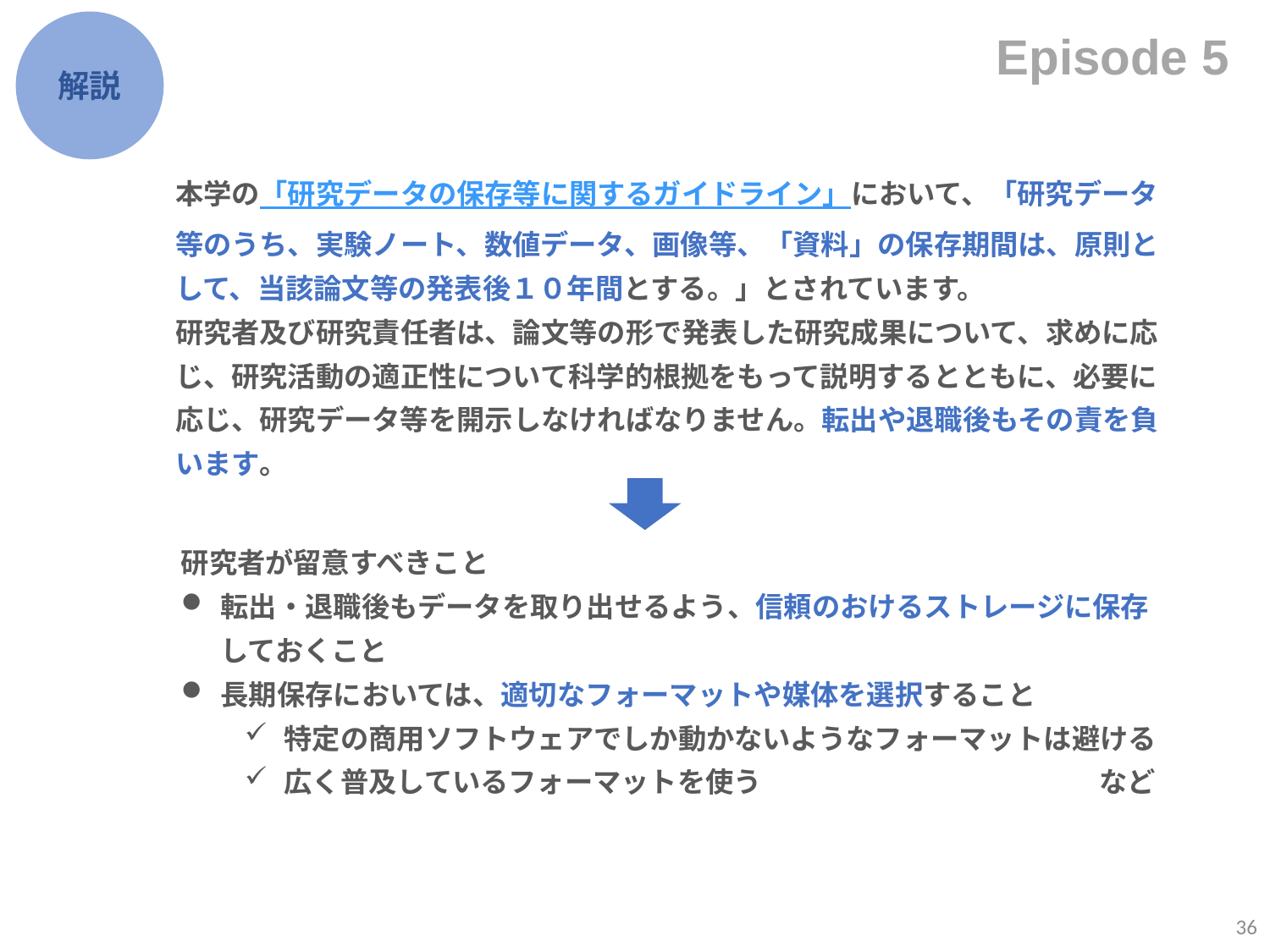

解説
Episode 5
本学の「研究データの保存等に関するガイドライン」において、「研究データ等のうち、実験ノート、数値データ、画像等、「資料」の保存期間は、原則として、当該論文等の発表後１０年間とする。」とされています。
研究者及び研究責任者は、論文等の形で発表した研究成果について、求めに応じ、研究活動の適正性について科学的根拠をもって説明するとともに、必要に応じ、研究データ等を開示しなければなりません。転出や退職後もその責を負います。

研究者が留意すべきこと
転出・退職後もデータを取り出せるよう、信頼のおけるストレージに保存しておくこと
長期保存においては、適切なフォーマットや媒体を選択すること
特定の商用ソフトウェアでしか動かないようなフォーマットは避ける
広く普及しているフォーマットを使う　　　　　　　　　　　　など

36